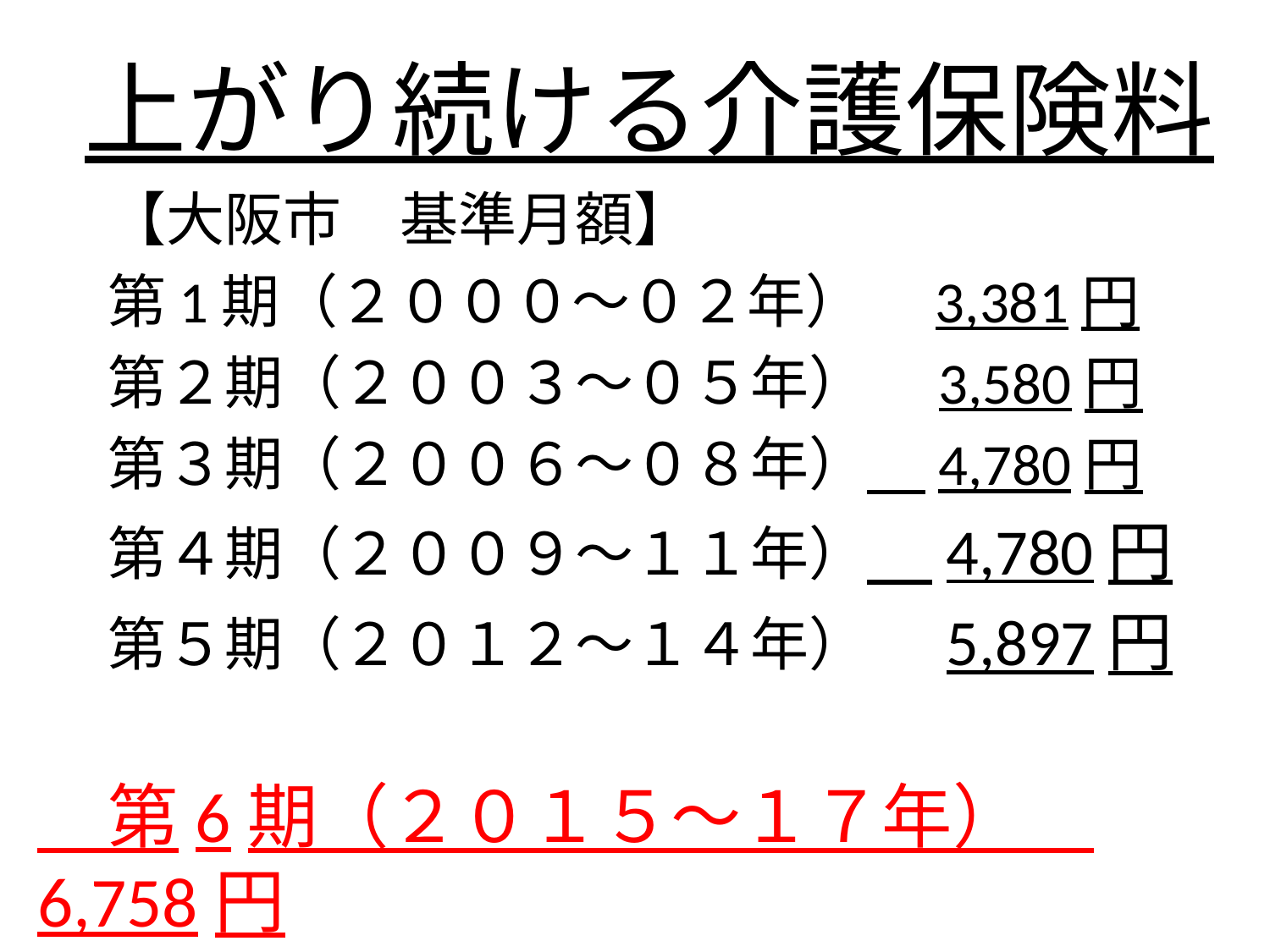

# 上がり続ける介護保険料
【大阪市　基準月額】
第1期（２０００～０２年）　3,381円
第２期（２００３～０５年）　3,580円
第３期（２００６～０８年）　4,780円
第４期（２００９～１１年）　4,780円
第５期（２０１２～１４年）　5,897円

　第6期（２０１５～１７年）　6,758円
　　　　　　　　　　　　　　　　　　　　　　　　　　　　　（第1期の２倍）